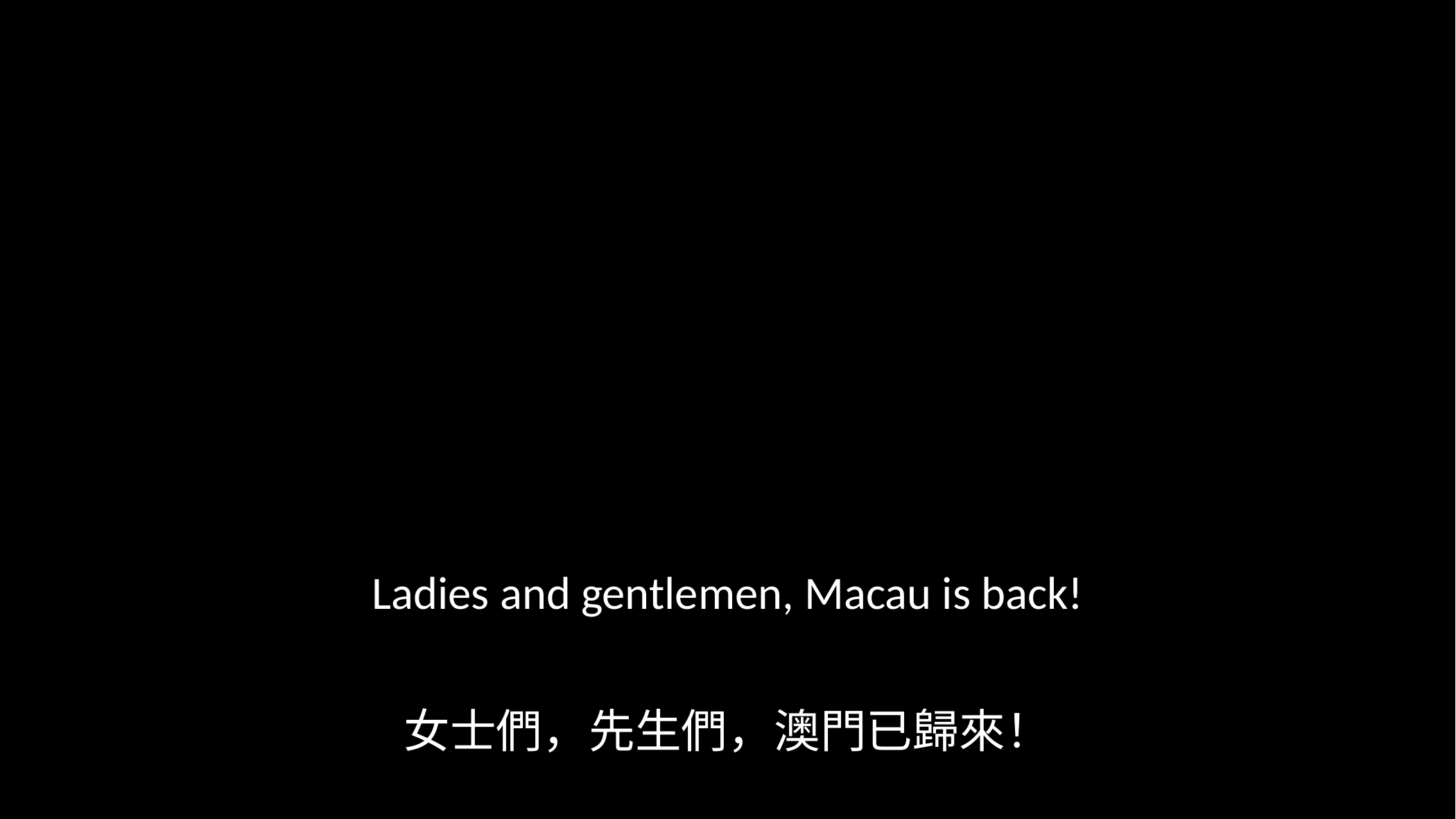

Ladies and gentlemen, Macau is back!

女士們，先生們，澳門已歸來！